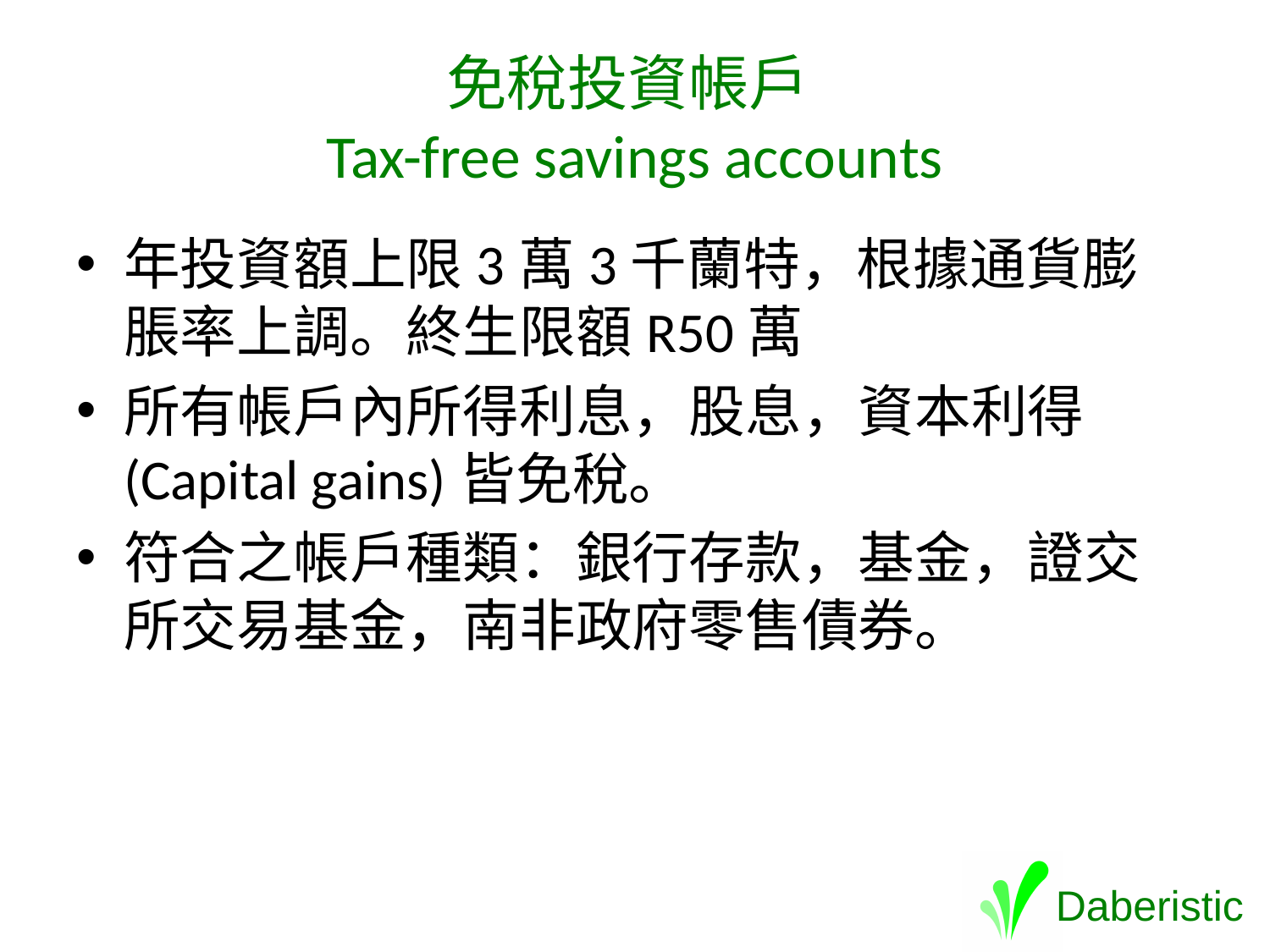

# 免稅投資帳戶 Tax-free savings accounts
年投資額上限3萬3千蘭特，根據通貨膨脹率上調。終生限額R50萬
所有帳戶內所得利息，股息，資本利得(Capital gains)皆免稅。
符合之帳戶種類：銀行存款，基金，證交所交易基金，南非政府零售債券。